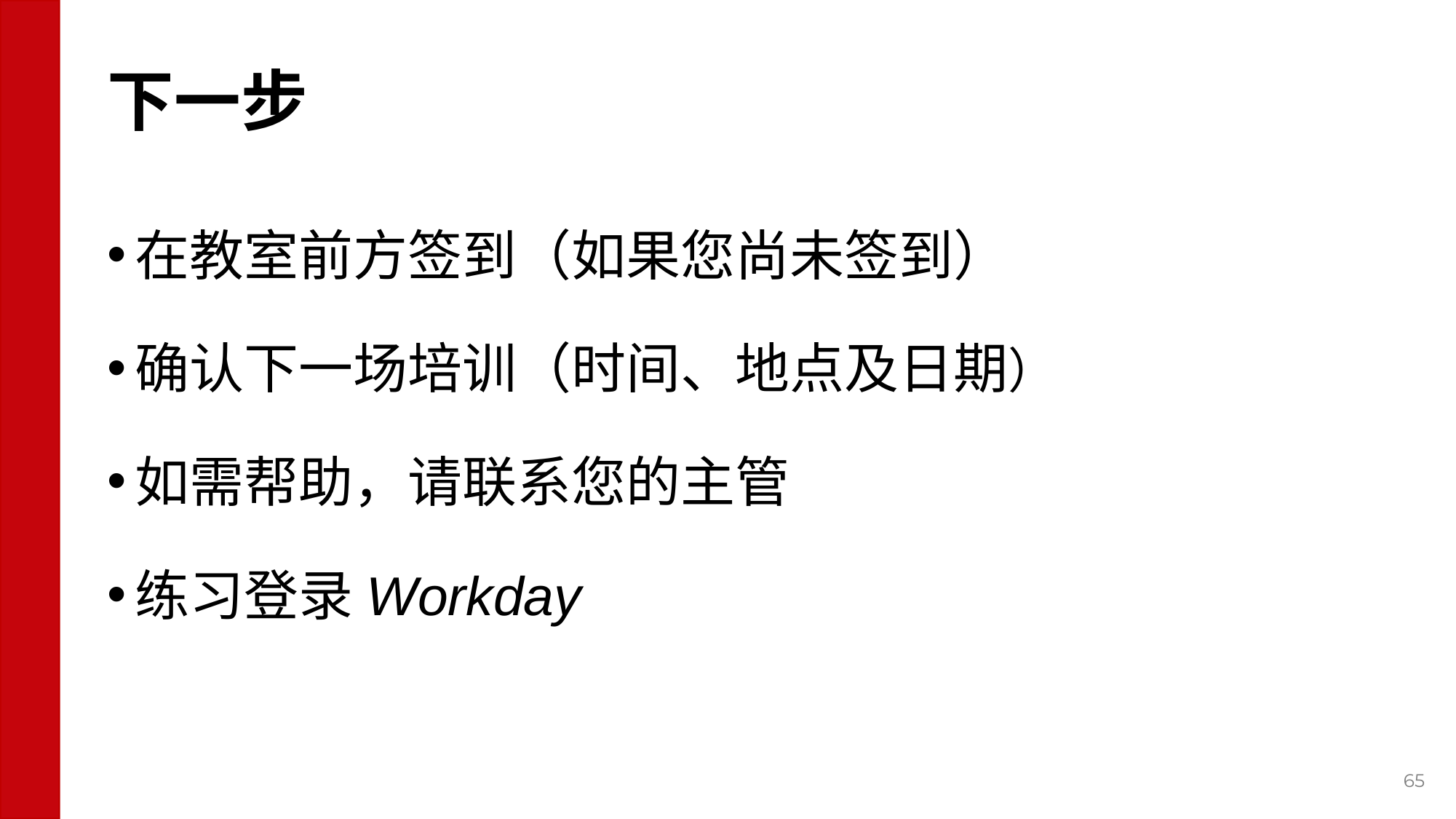

# 下一步
在教室前方签到（如果您尚未签到）
确认下一场培训（时间、地点及日期）
如需帮助，请联系您的主管
练习登录Workday

65